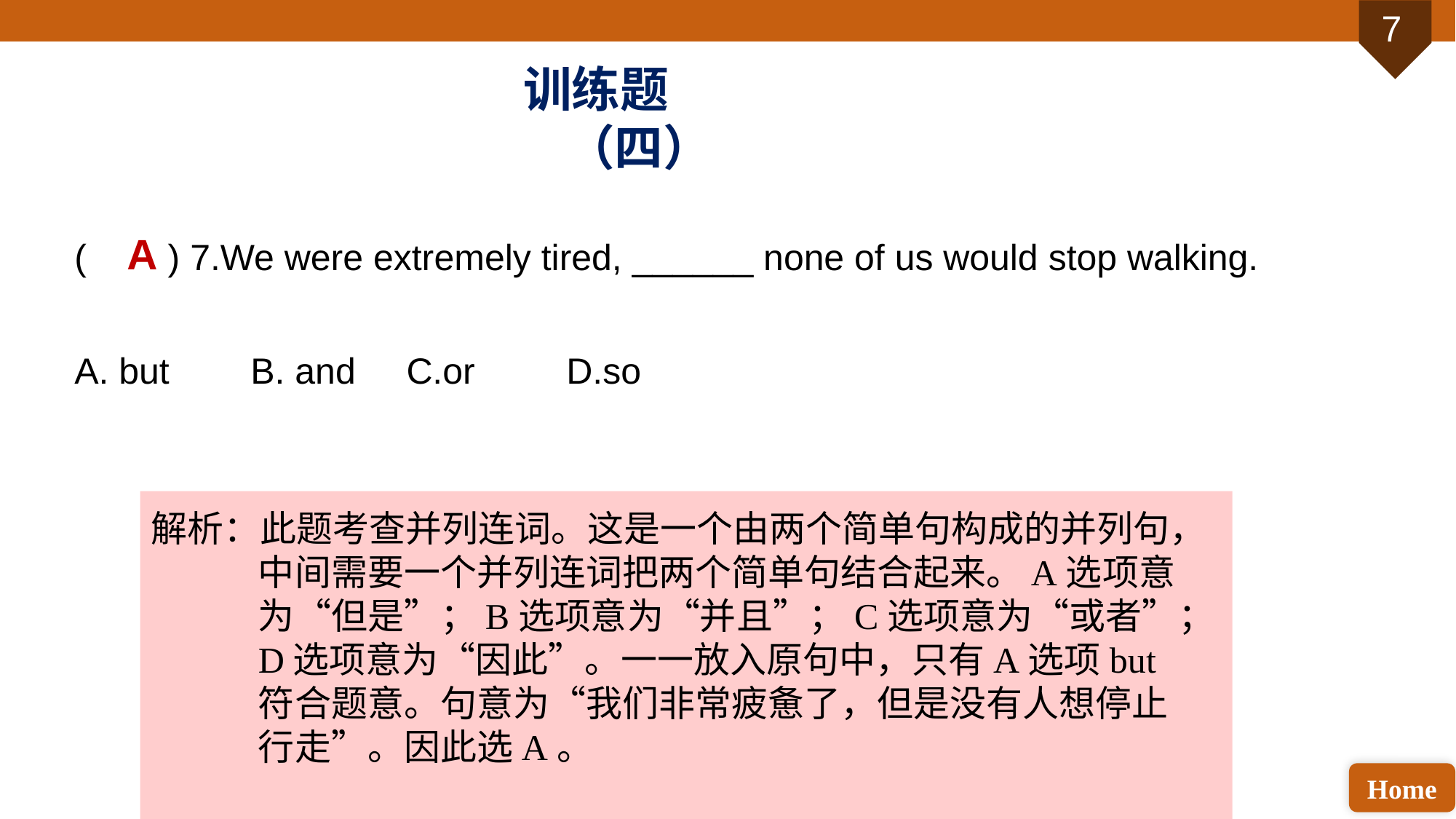

训练题（四）
(        ) 7.We were extremely tired, ______ none of us would stop walking.

A. but        B. and     C.or         D.so
A

解析：此题考查并列连词。这是一个由两个简单句构成的并列句，中间需要一个并列连词把两个简单句结合起来。A选项意为“但是”；B选项意为“并且”；C选项意为“或者”；D选项意为“因此”。一一放入原句中，只有A选项but符合题意。句意为“我们非常疲惫了，但是没有人想停止行走”。因此选A。